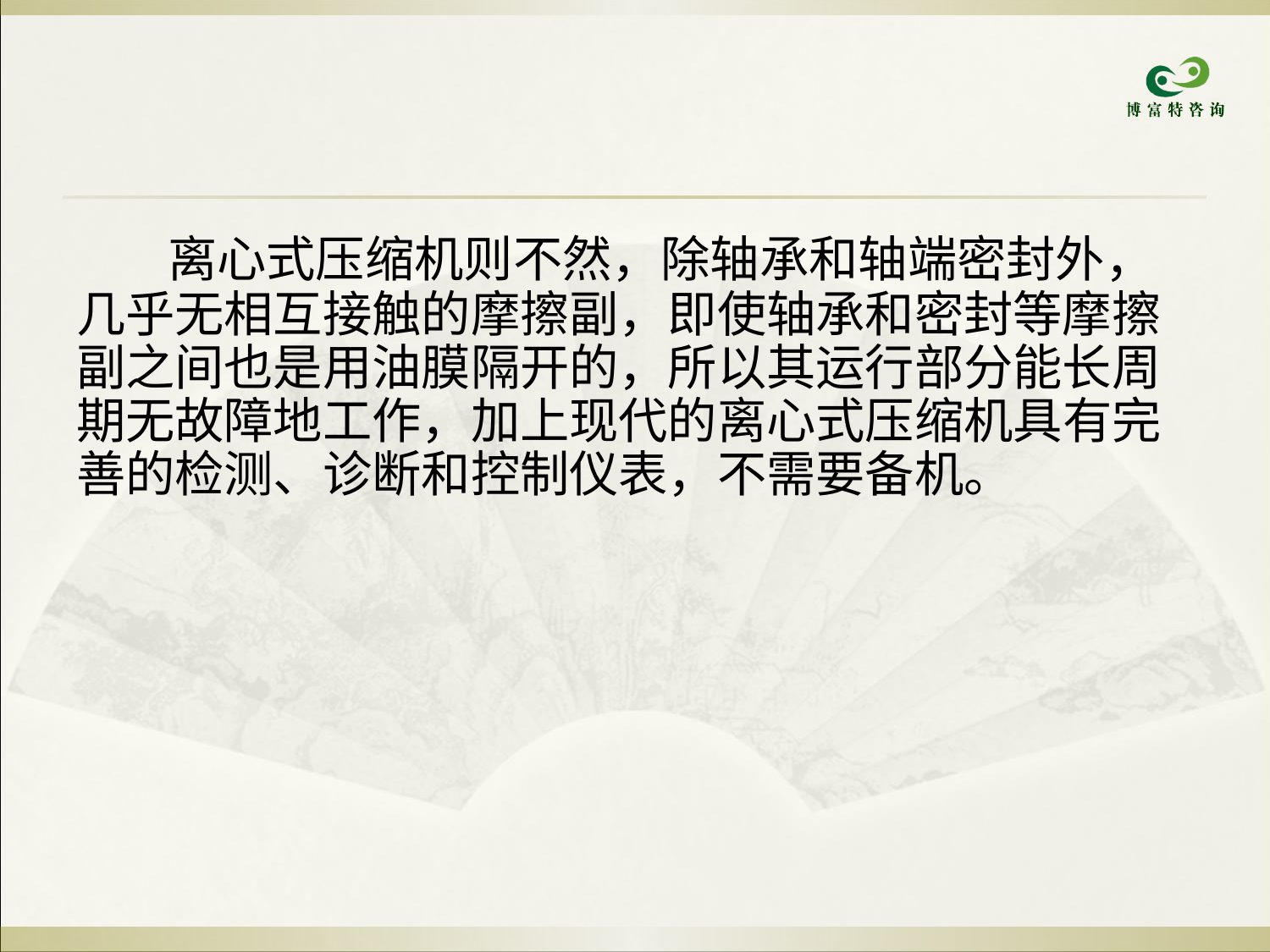

离心式压缩机则不然，除轴承和轴端密封外，几乎无相互接触的摩擦副，即使轴承和密封等摩擦副之间也是用油膜隔开的，所以其运行部分能长周期无故障地工作，加上现代的离心式压缩机具有完善的检测、诊断和控制仪表，不需要备机。